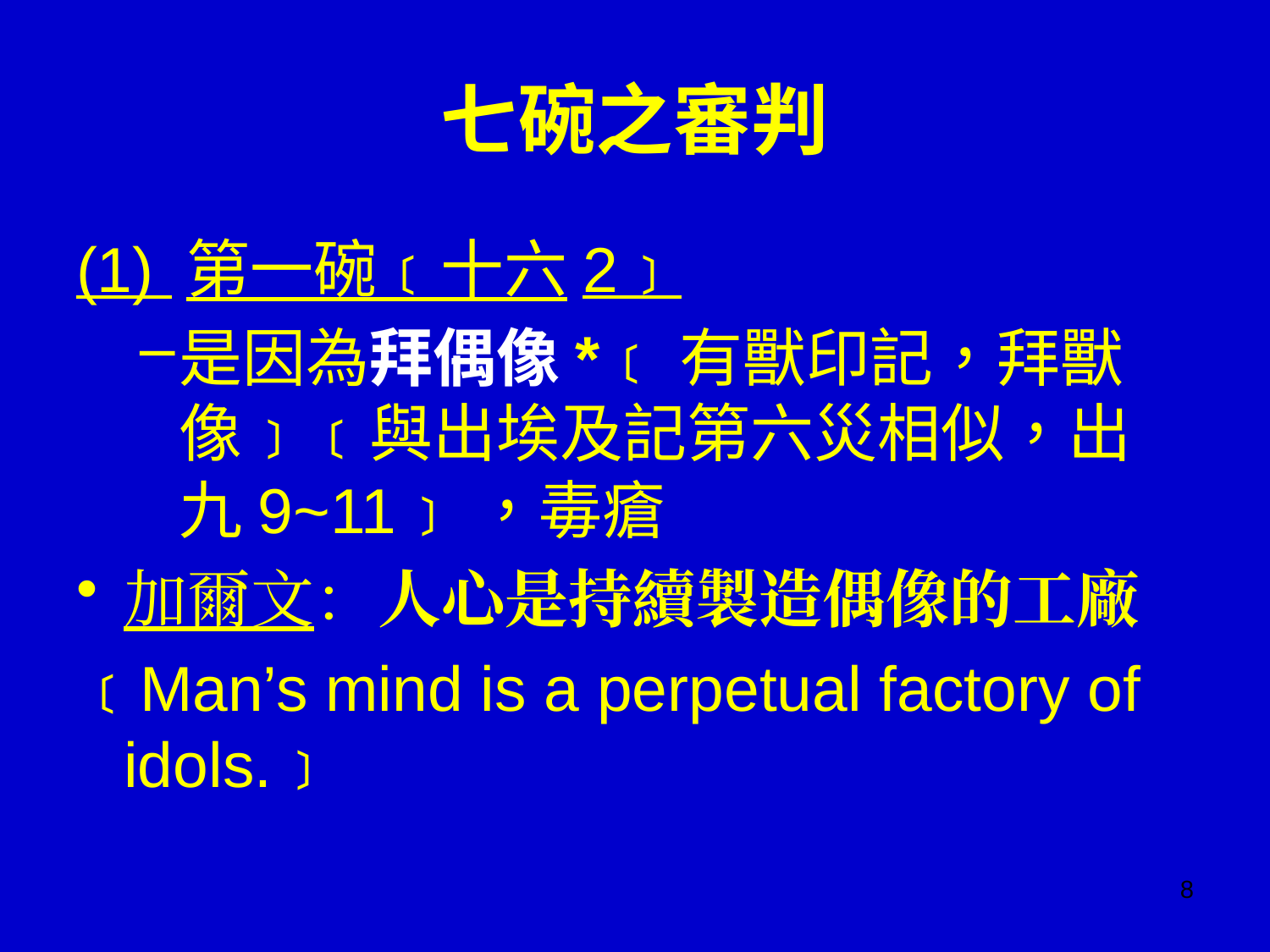

# 七碗之審判
(1) 第一碗﹝十六2﹞
是因為拜偶像*﹝有獸印記，拜獸像﹞﹝與出埃及記第六災相似，出九9~11﹞，毒瘡
加爾文：人心是持續製造偶像的工廠
﹝Man’s mind is a perpetual factory of idols.﹞
8